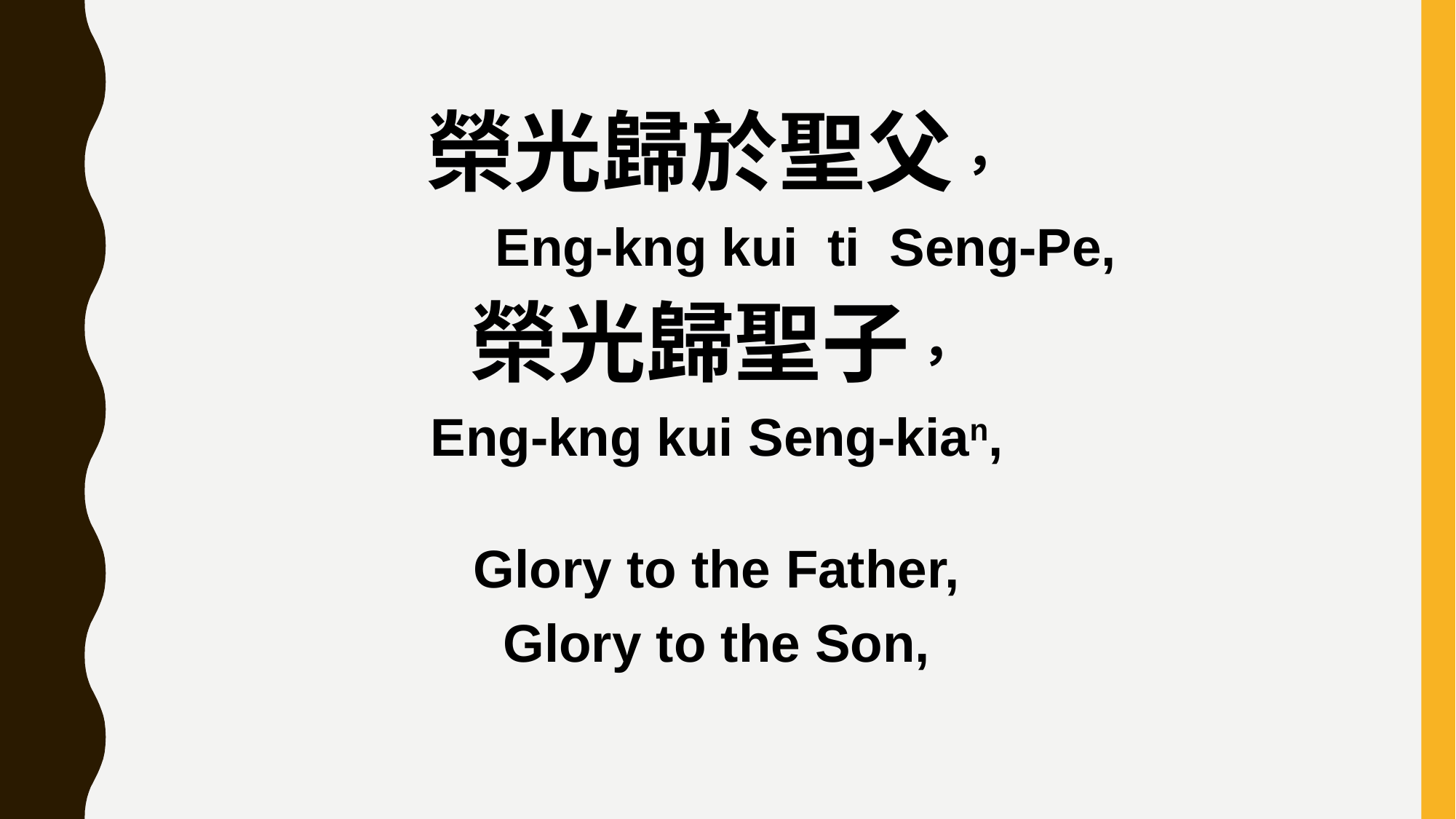

榮光歸於聖父，
                      Eng-kng kui  ti  Seng-Pe,
榮光歸聖子，
Eng-kng kui Seng-kian,

Glory to the Father,
Glory to the Son,